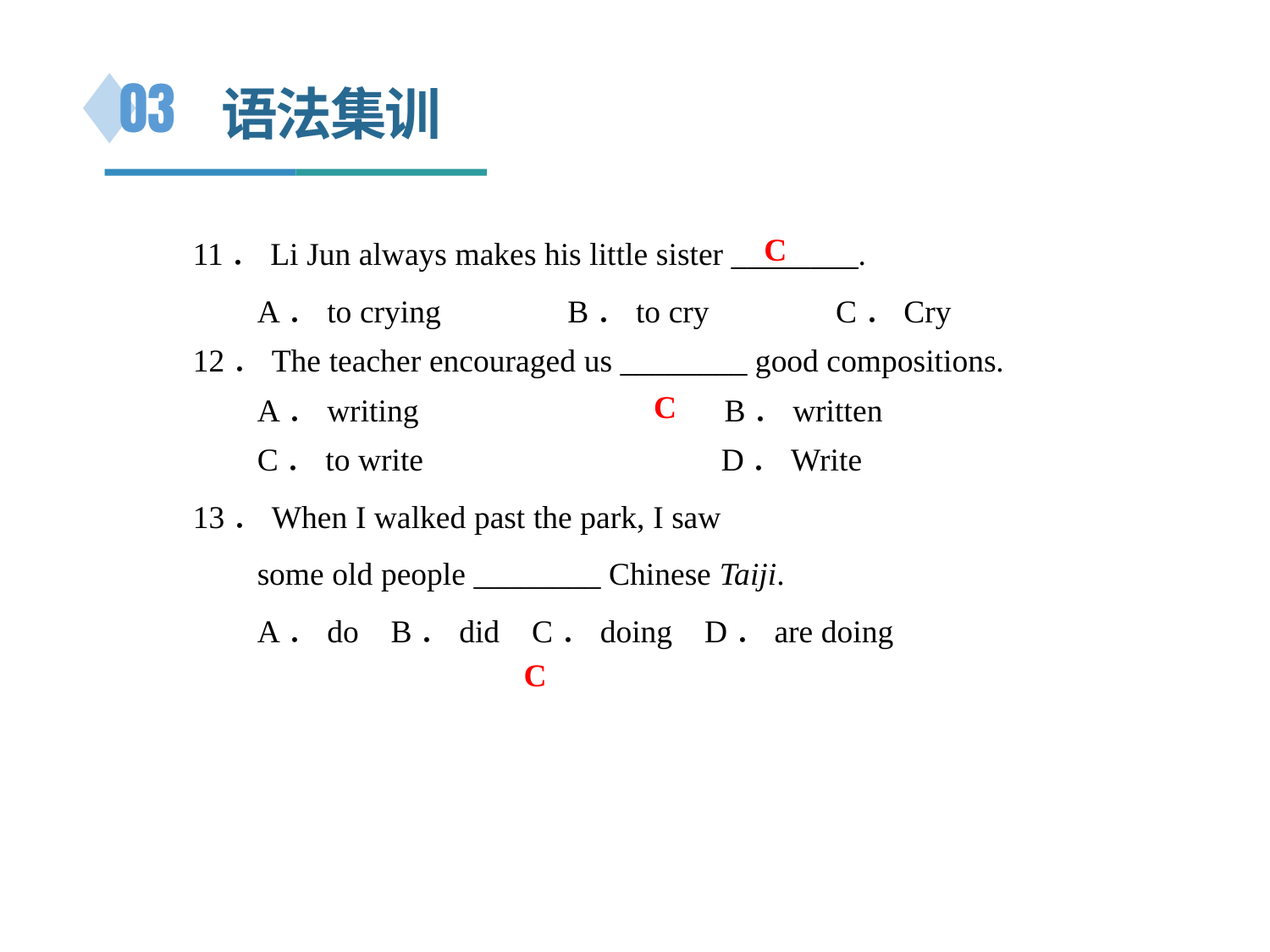

语法集训
03

11．Li Jun always makes his little sister ________.
        A．to crying  　　　B．to cry  　　　C．Cry
12．The teacher encouraged us ________ good compositions.
        A．writing                                      B．written
        C．to write                                     D．Write
13．When I walked past the park, I saw
        some old people ________ Chinese Taiji.
        A．do    B．did    C．doing    D．are doing
C
C
C